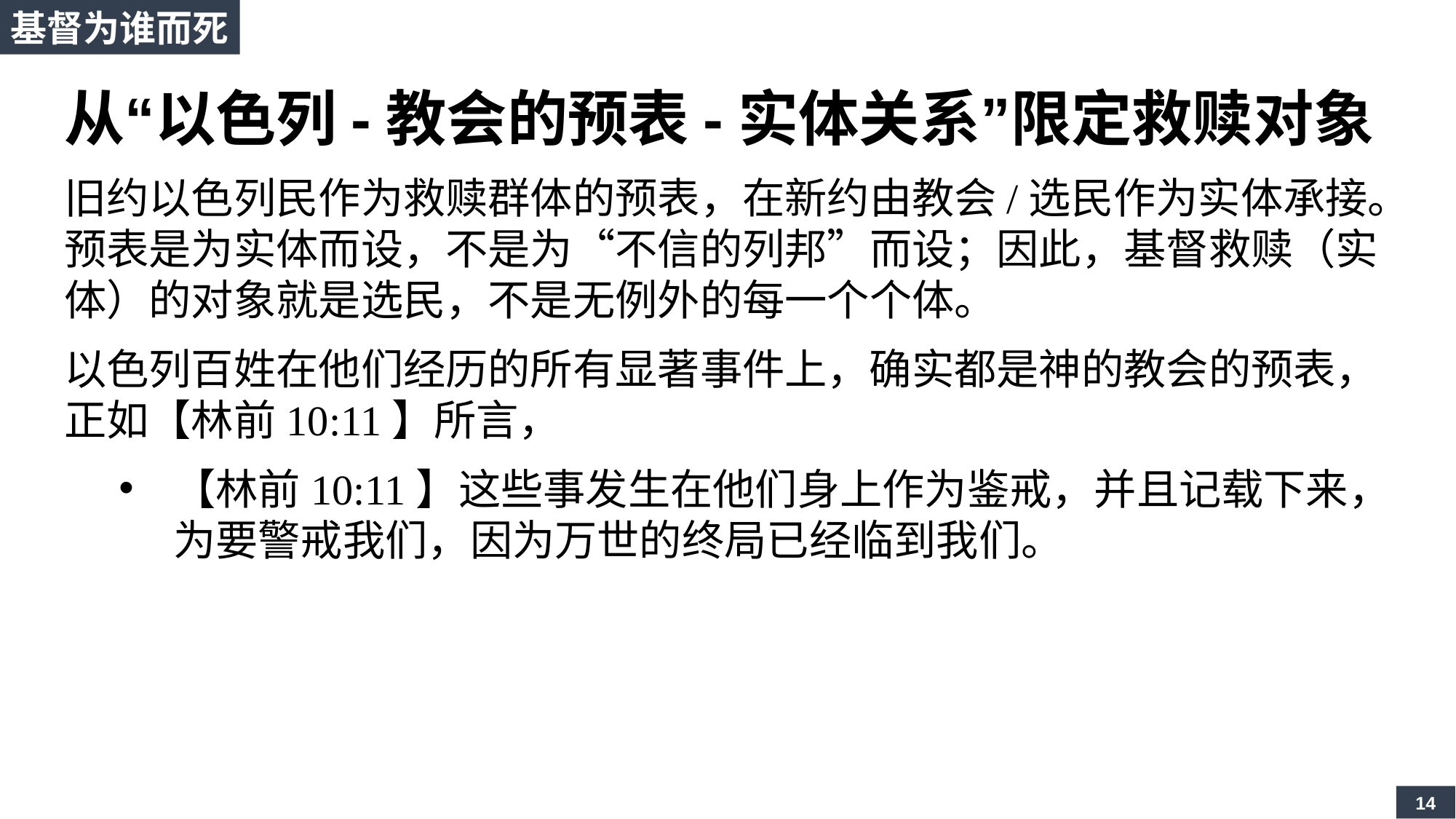

基督为谁而死
从“以色列-教会的预表-实体关系”限定救赎对象
旧约以色列民作为救赎群体的预表，在新约由教会/选民作为实体承接。预表是为实体而设，不是为“不信的列邦”而设；因此，基督救赎（实体）的对象就是选民，不是无例外的每一个个体。
以色列百姓在他们经历的所有显著事件上，确实都是神的教会的预表，正如【林前10:11】所言，
【林前10:11】这些事发生在他们身上作为鉴戒，并且记载下来，为要警戒我们，因为万世的终局已经临到我们。
14